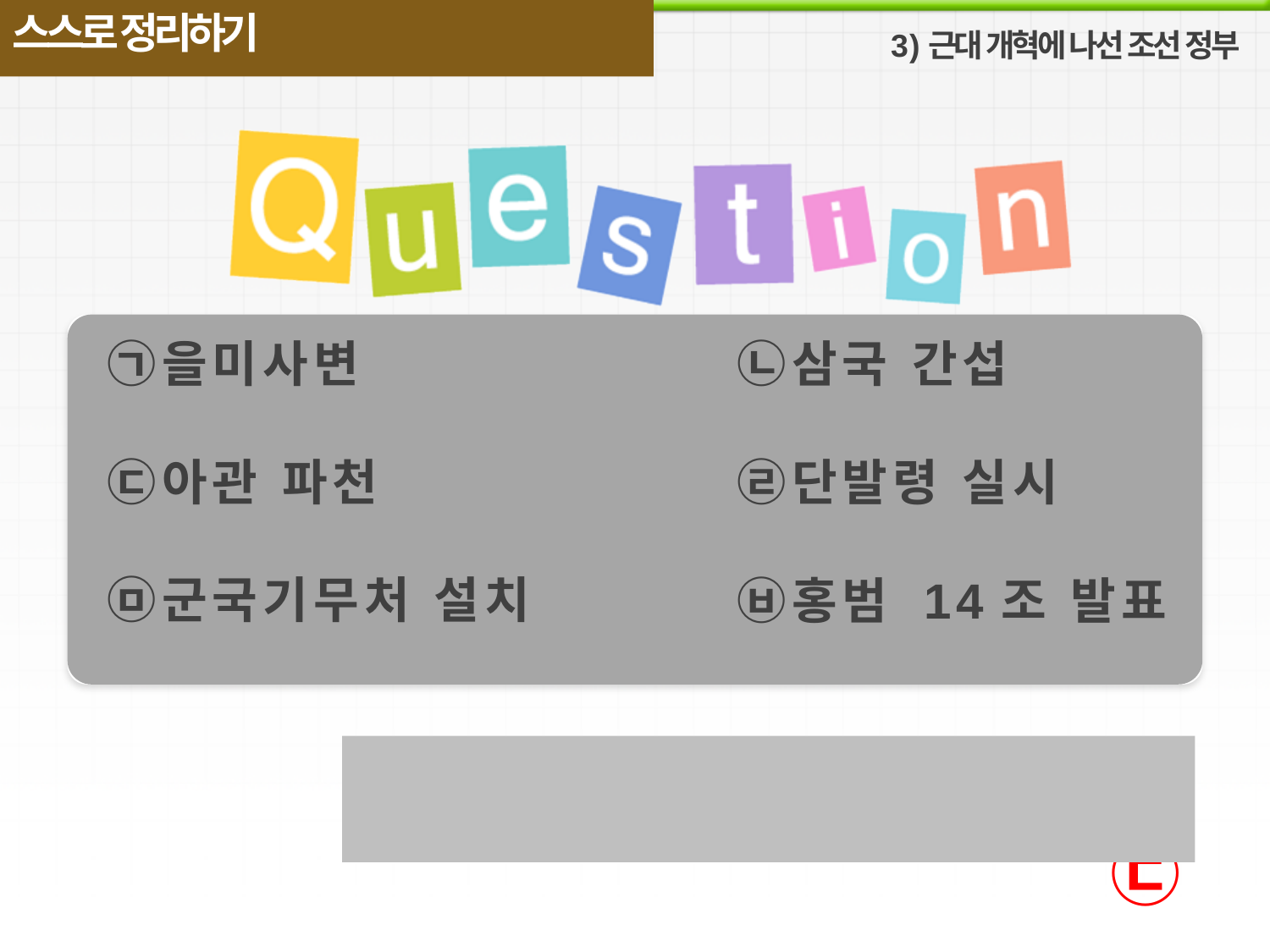

스스로 정리하기

근대 개혁에 나선 조선 정부

㉠을미사변
㉡삼국 간섭
㉢아관 파천
㉣단발령 실시
㉤군국기무처 설치
㉥홍범 14조 발표

㉤ - ㉥ - ㉡ - ㉠ - ㉣ - ㉢